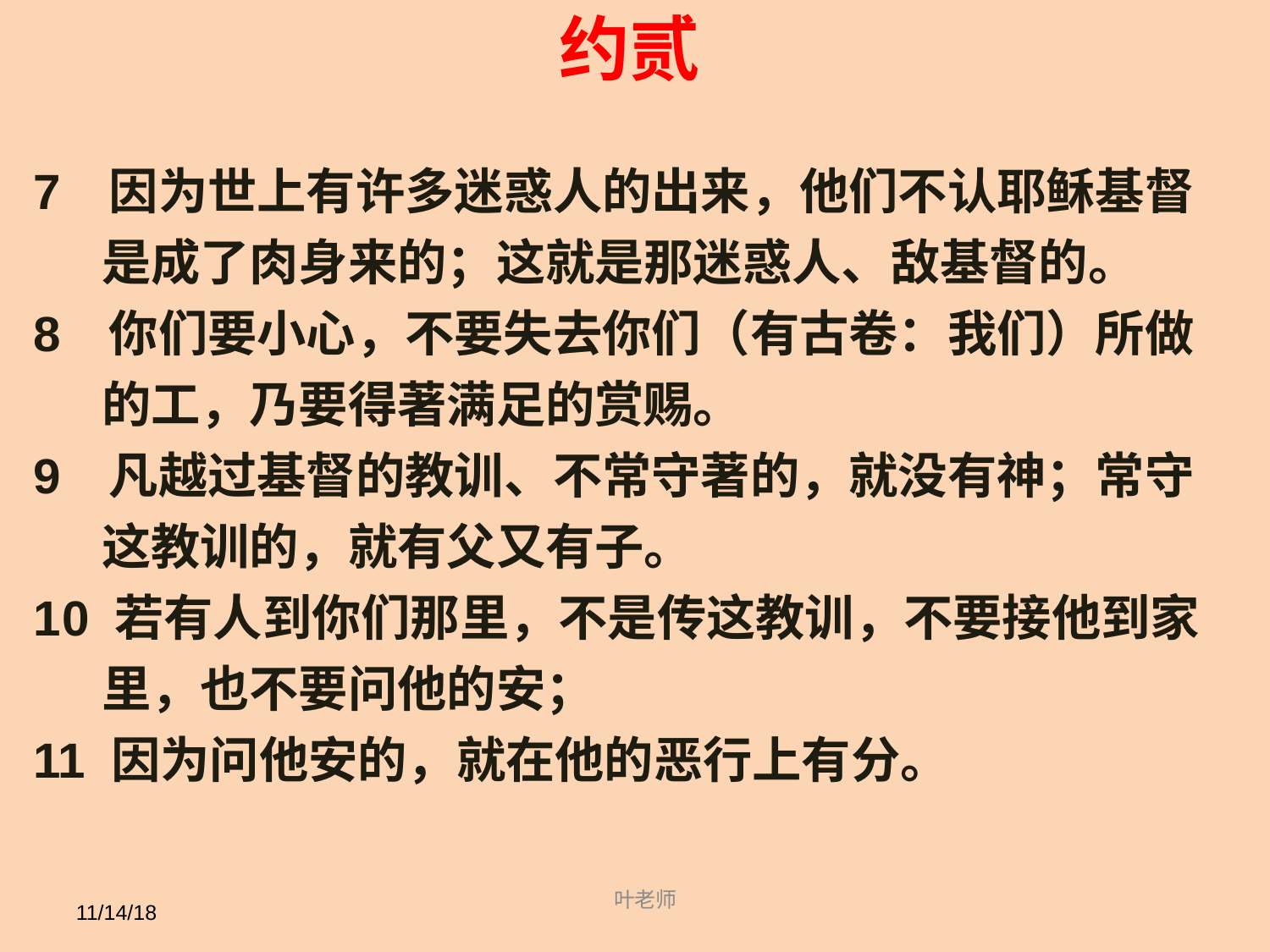

约贰

   因为世上有许多迷惑人的出来，他们不认耶稣基督
     是成了肉身来的；这就是那迷惑人、敌基督的。
   你们要小心，不要失去你们（有古卷：我们）所做
     的工，乃要得著满足的赏赐。
   凡越过基督的教训、不常守著的，就没有神；常守
     这教训的，就有父又有子。
 若有人到你们那里，不是传这教训，不要接他到家
     里，也不要问他的安；
11 因为问他安的，就在他的恶行上有分。
11/14/18

叶老师